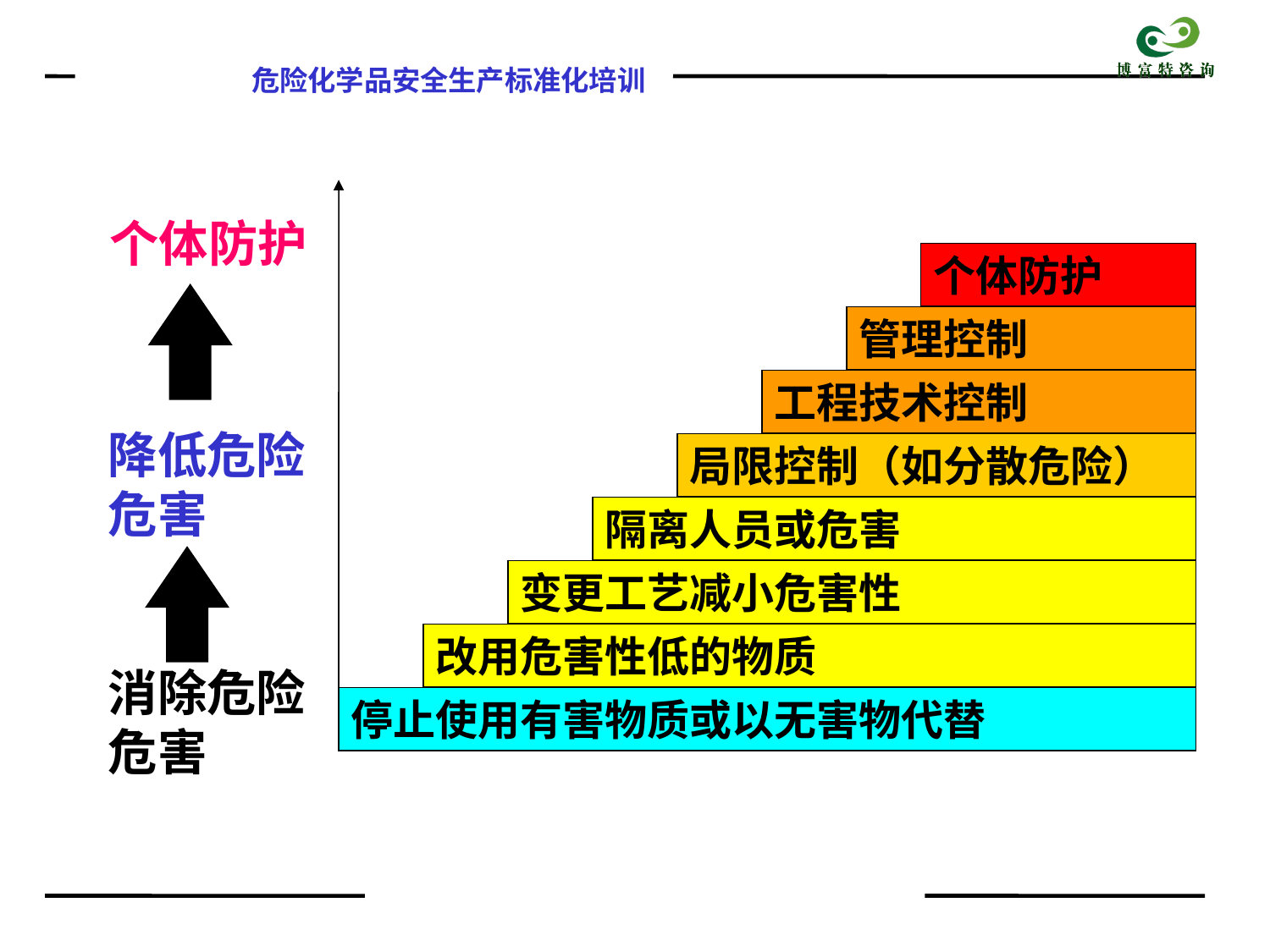

个体防护

降低危险
危害

消除危险
危害
个体防护
管理控制
工程技术控制
局限控制（如分散危险）
隔离人员或危害
变更工艺减小危害性
改用危害性低的物质
停止使用有害物质或以无害物代替